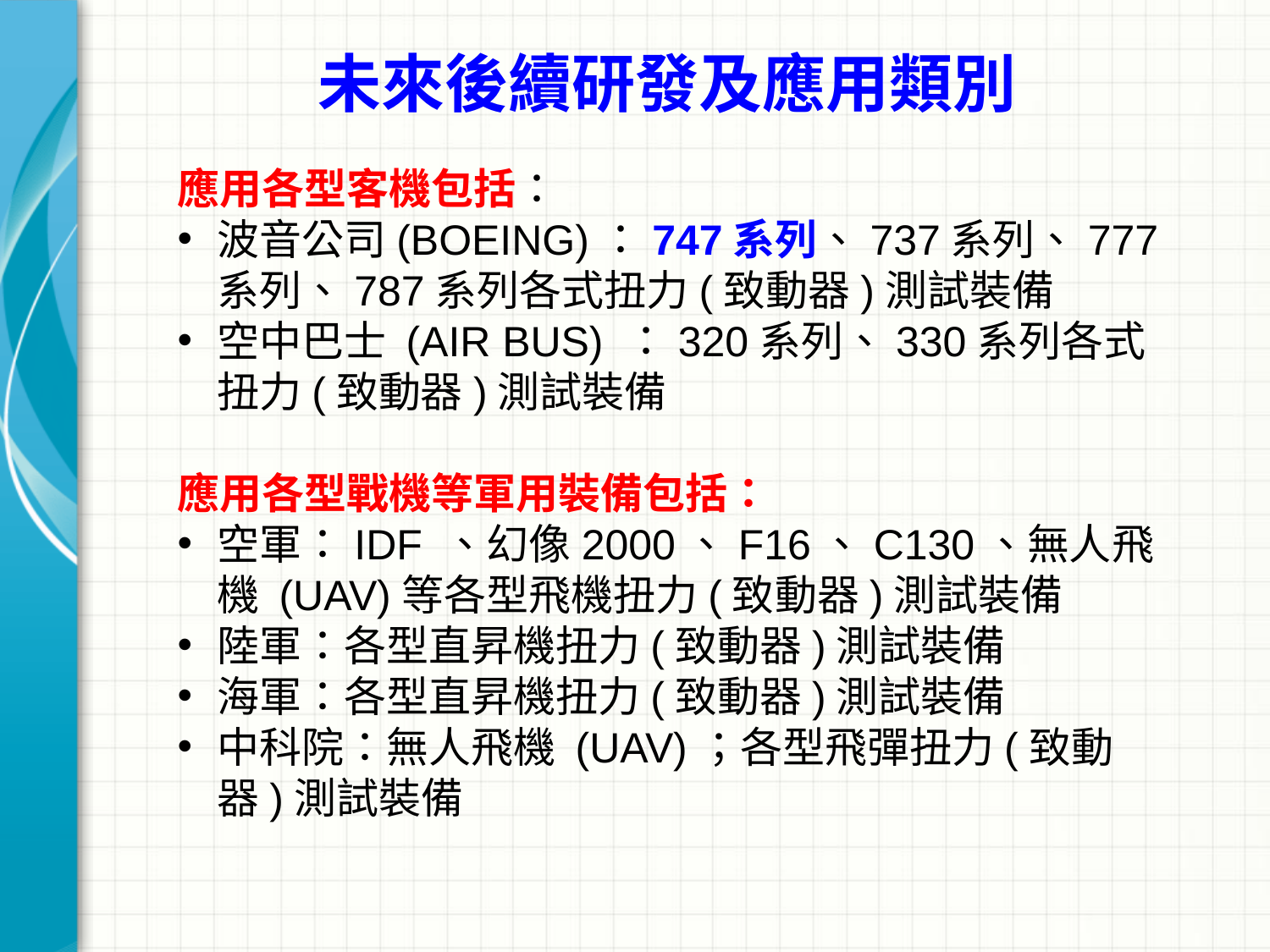

未來後續研發及應用類別
應用各型客機包括：
波音公司(BOEING)：747系列、737系列、777系列、787系列各式扭力(致動器)測試裝備
空中巴士 (AIR BUS) ：320系列、330系列各式扭力(致動器)測試裝備

應用各型戰機等軍用裝備包括：
空軍：IDF 、幻像2000、F16、C130、無人飛機 (UAV)等各型飛機扭力(致動器)測試裝備
陸軍：各型直昇機扭力(致動器)測試裝備
海軍：各型直昇機扭力(致動器)測試裝備
中科院：無人飛機 (UAV)；各型飛彈扭力(致動器)測試裝備